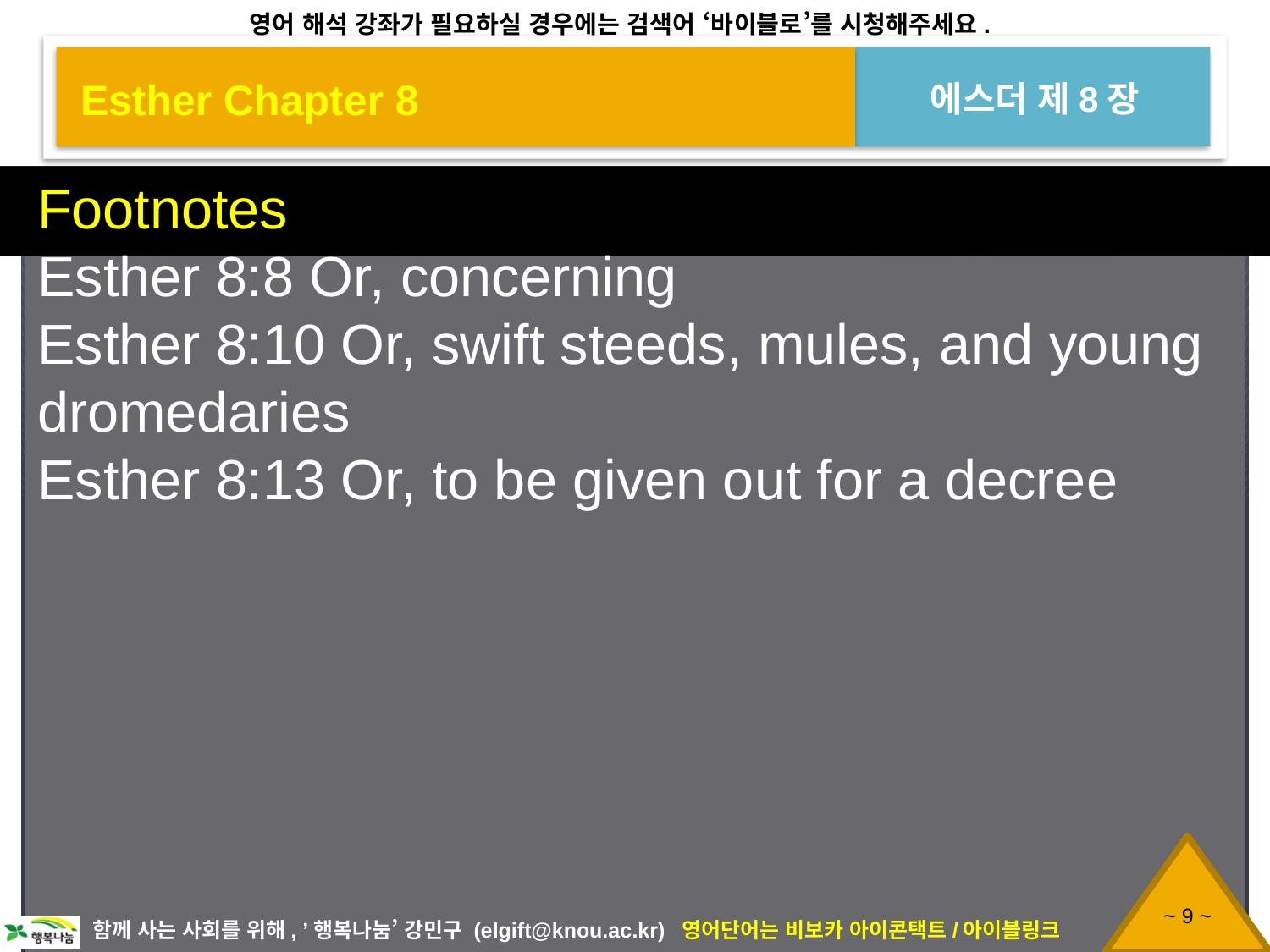

Esther Chapter 8
에스더 제8장
Footnotes
Esther 8:8 Or, concerning
Esther 8:10 Or, swift steeds, mules, and young dromedaries
Esther 8:13 Or, to be given out for a decree